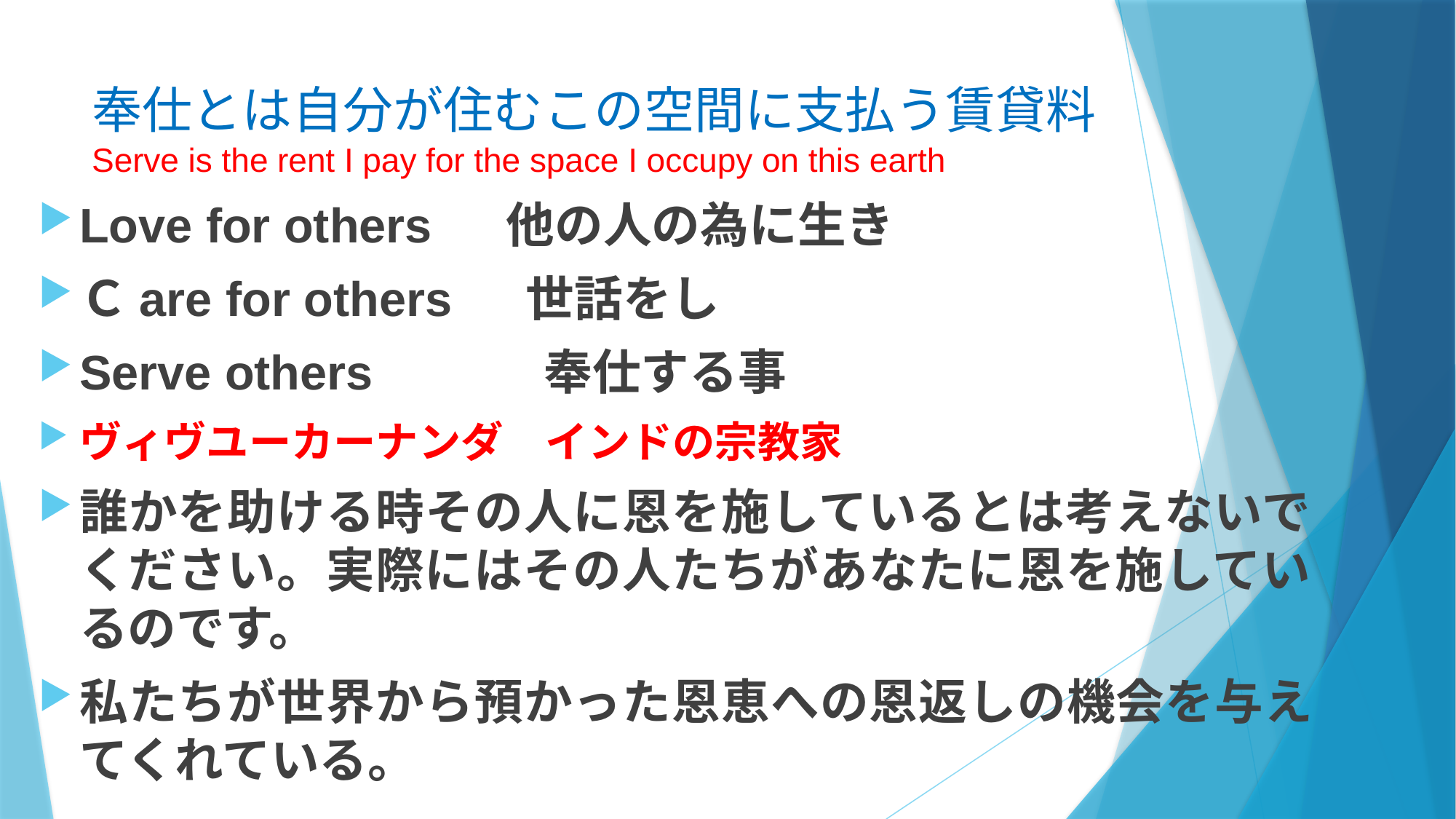

# 奉仕とは自分が住むこの空間に支払う賃貸料 Serve is the rent I pay for the space I occupy on this earth
Love for others 　他の人の為に生き
Ｃare for others 　世話をし
Serve others 　　　奉仕する事
ヴィヴユーカーナンダ　インドの宗教家
誰かを助ける時その人に恩を施しているとは考えないでください。実際にはその人たちがあなたに恩を施しているのです。
私たちが世界から預かった恩恵への恩返しの機会を与えてくれている。